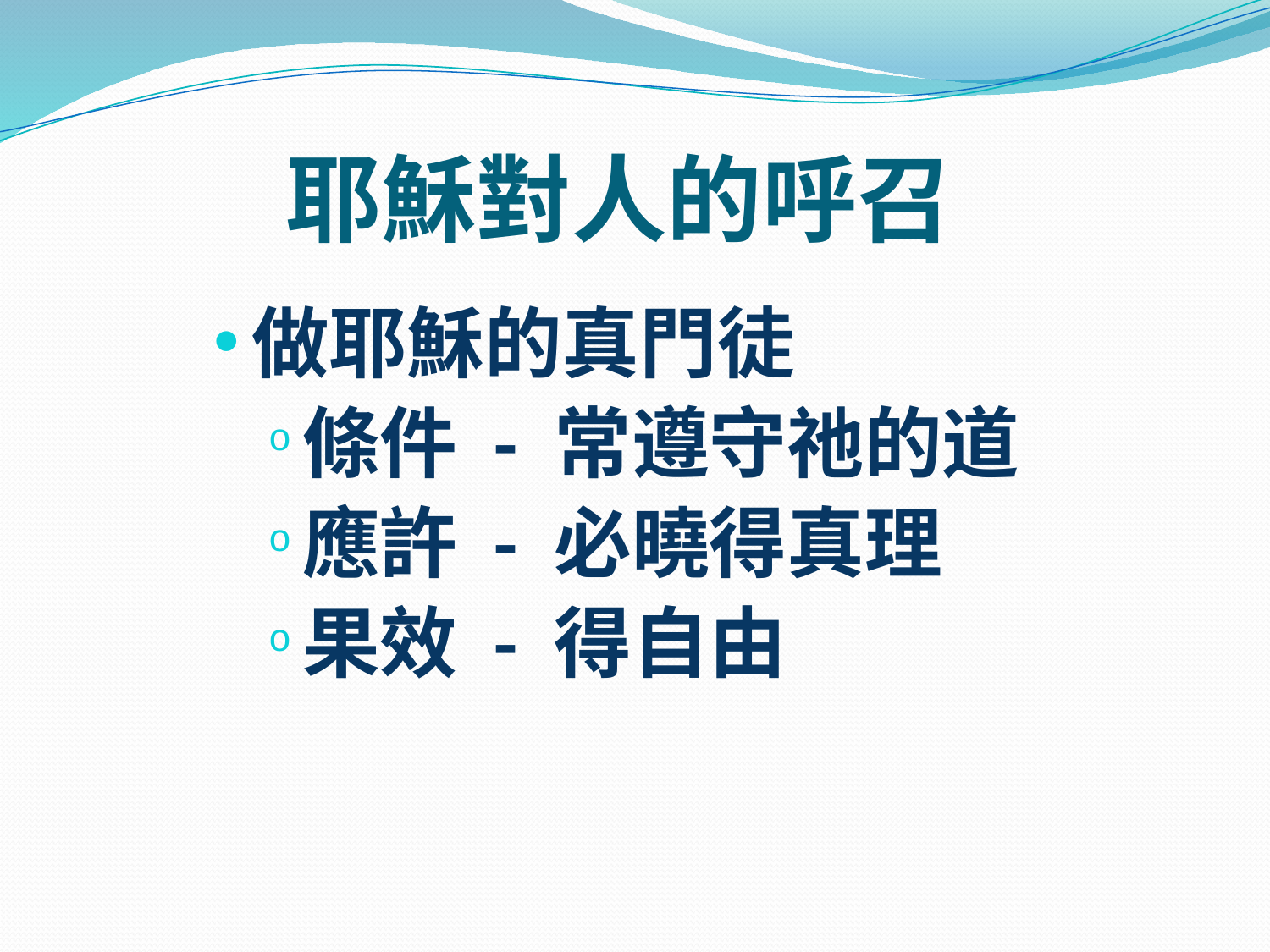

# 耶穌對人的呼召
做耶穌的真門徒
條件 - 常遵守祂的道
應許 - 必曉得真理
果效 - 得自由